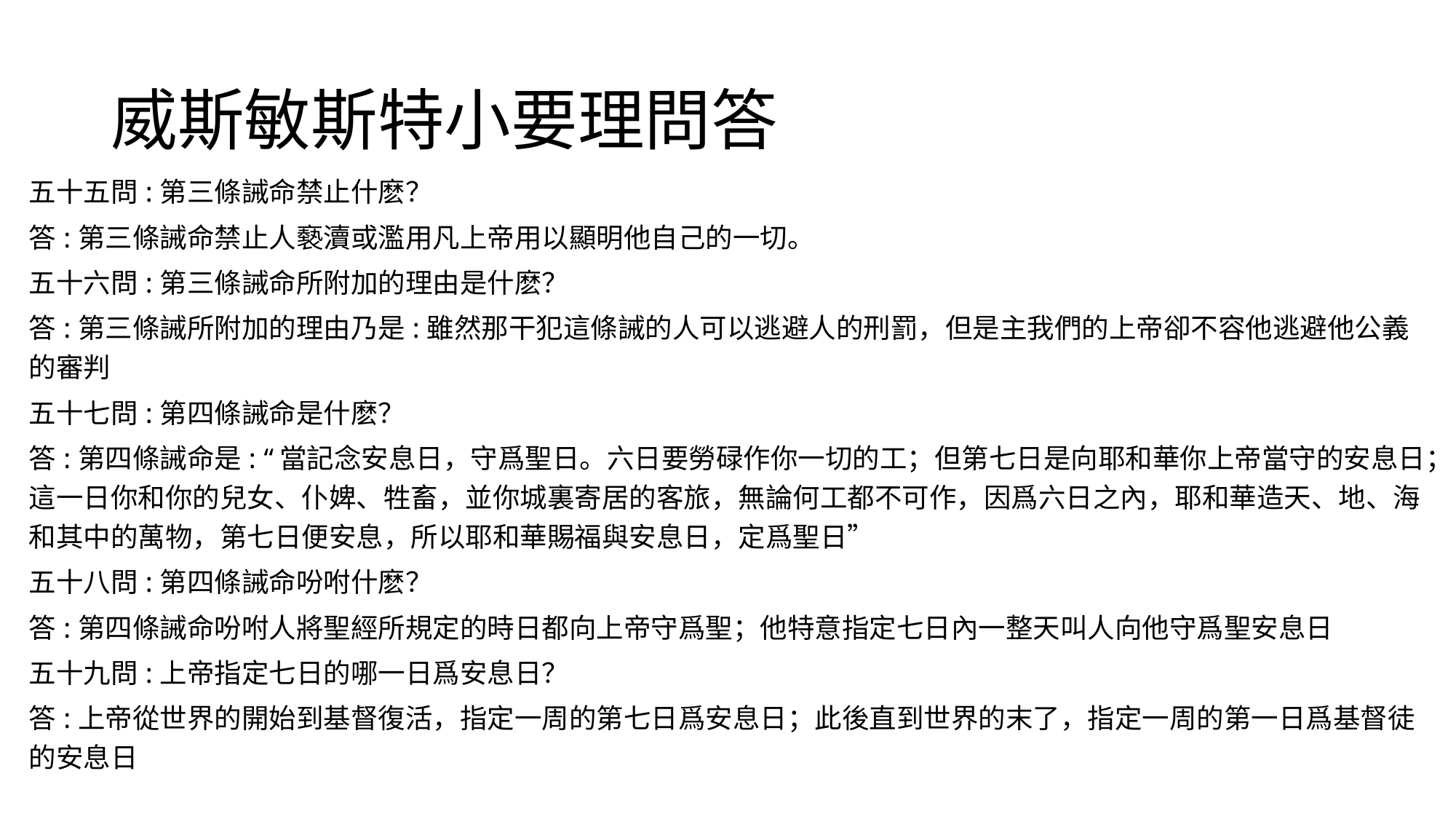

# 威斯敏斯特小要理問答
五十五問:第三條誡命禁止什麽？
答:第三條誡命禁止人褻瀆或濫用凡上帝用以顯明他自己的一切。
五十六問:第三條誡命所附加的理由是什麽？
答:第三條誡所附加的理由乃是:雖然那干犯這條誡的人可以逃避人的刑罰，但是主我們的上帝卻不容他逃避他公義的審判
五十七問:第四條誡命是什麽？
答:第四條誡命是:“當記念安息日，守爲聖日。六日要勞碌作你一切的工；但第七日是向耶和華你上帝當守的安息日；這一日你和你的兒女、仆婢、牲畜，並你城裏寄居的客旅，無論何工都不可作，因爲六日之內，耶和華造天、地、海和其中的萬物，第七日便安息，所以耶和華賜福與安息日，定爲聖日”
五十八問:第四條誡命吩咐什麽？
答:第四條誡命吩咐人將聖經所規定的時日都向上帝守爲聖；他特意指定七日內一整天叫人向他守爲聖安息日
五十九問:上帝指定七日的哪一日爲安息日？
答:上帝從世界的開始到基督復活，指定一周的第七日爲安息日；此後直到世界的末了，指定一周的第一日爲基督徒的安息日